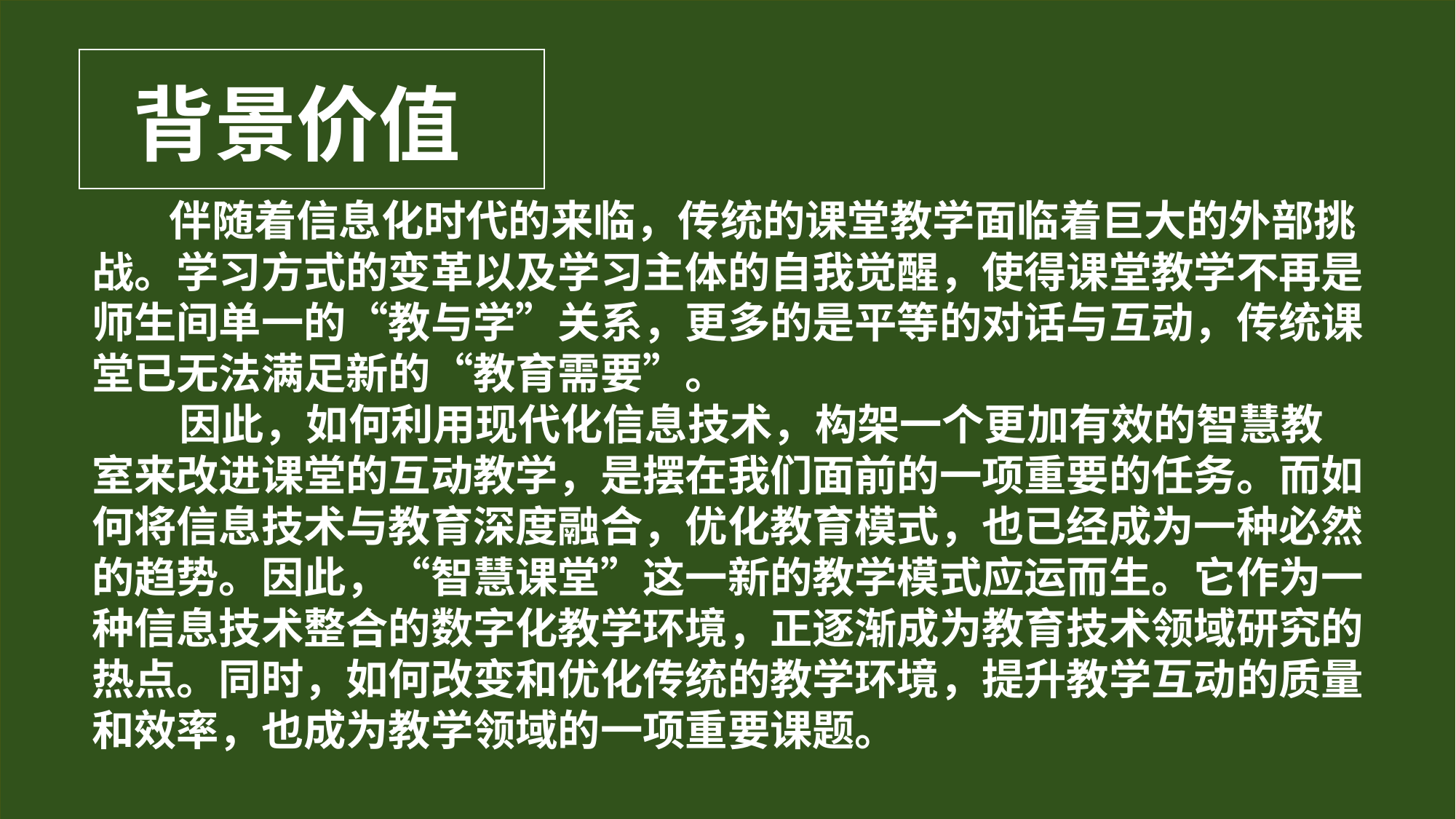

背景价值
       伴随着信息化时代的来临，传统的课堂教学面临着巨大的外部挑战。学习方式的变革以及学习主体的自我觉醒，使得课堂教学不再是师生间单一的“教与学”关系，更多的是平等的对话与互动，传统课堂已无法满足新的“教育需要”。
        因此，如何利用现代化信息技术，构架一个更加有效的智慧教室来改进课堂的互动教学，是摆在我们面前的一项重要的任务。而如何将信息技术与教育深度融合，优化教育模式，也已经成为一种必然的趋势。因此，“智慧课堂”这一新的教学模式应运而生。它作为一种信息技术整合的数字化教学环境，正逐渐成为教育技术领域研究的热点。同时，如何改变和优化传统的教学环境，提升教学互动的质量和效率，也成为教学领域的一项重要课题。